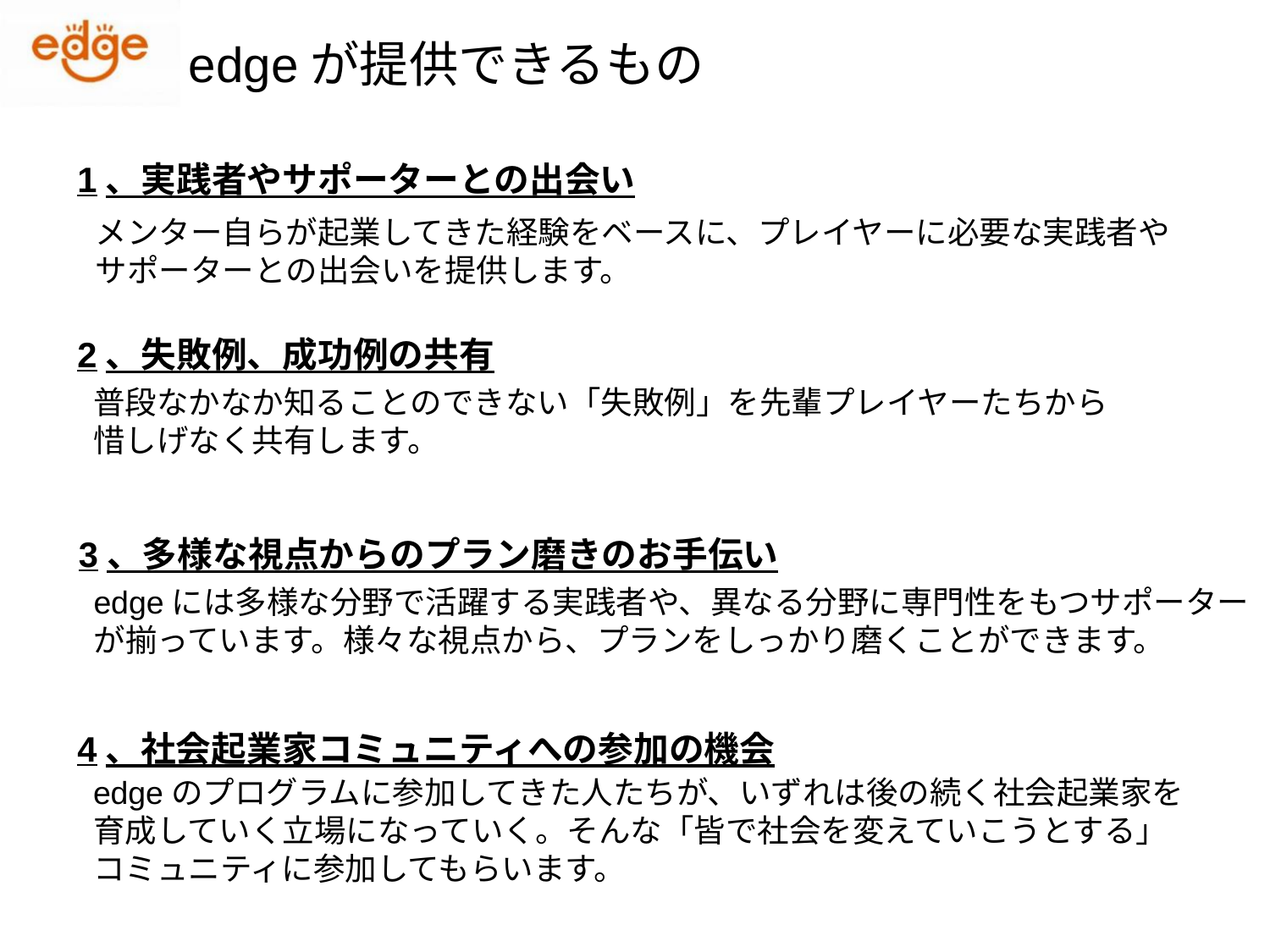

edgeが提供できるもの
1、実践者やサポーターとの出会い
メンター自らが起業してきた経験をベースに、プレイヤーに必要な実践者や
サポーターとの出会いを提供します。
2、失敗例、成功例の共有
普段なかなか知ることのできない「失敗例」を先輩プレイヤーたちから
惜しげなく共有します。
3、多様な視点からのプラン磨きのお手伝い
edgeには多様な分野で活躍する実践者や、異なる分野に専門性をもつサポーター
が揃っています。様々な視点から、プランをしっかり磨くことができます。
4、社会起業家コミュニティへの参加の機会
edgeのプログラムに参加してきた人たちが、いずれは後の続く社会起業家を
育成していく立場になっていく。そんな「皆で社会を変えていこうとする」
コミュニティに参加してもらいます。